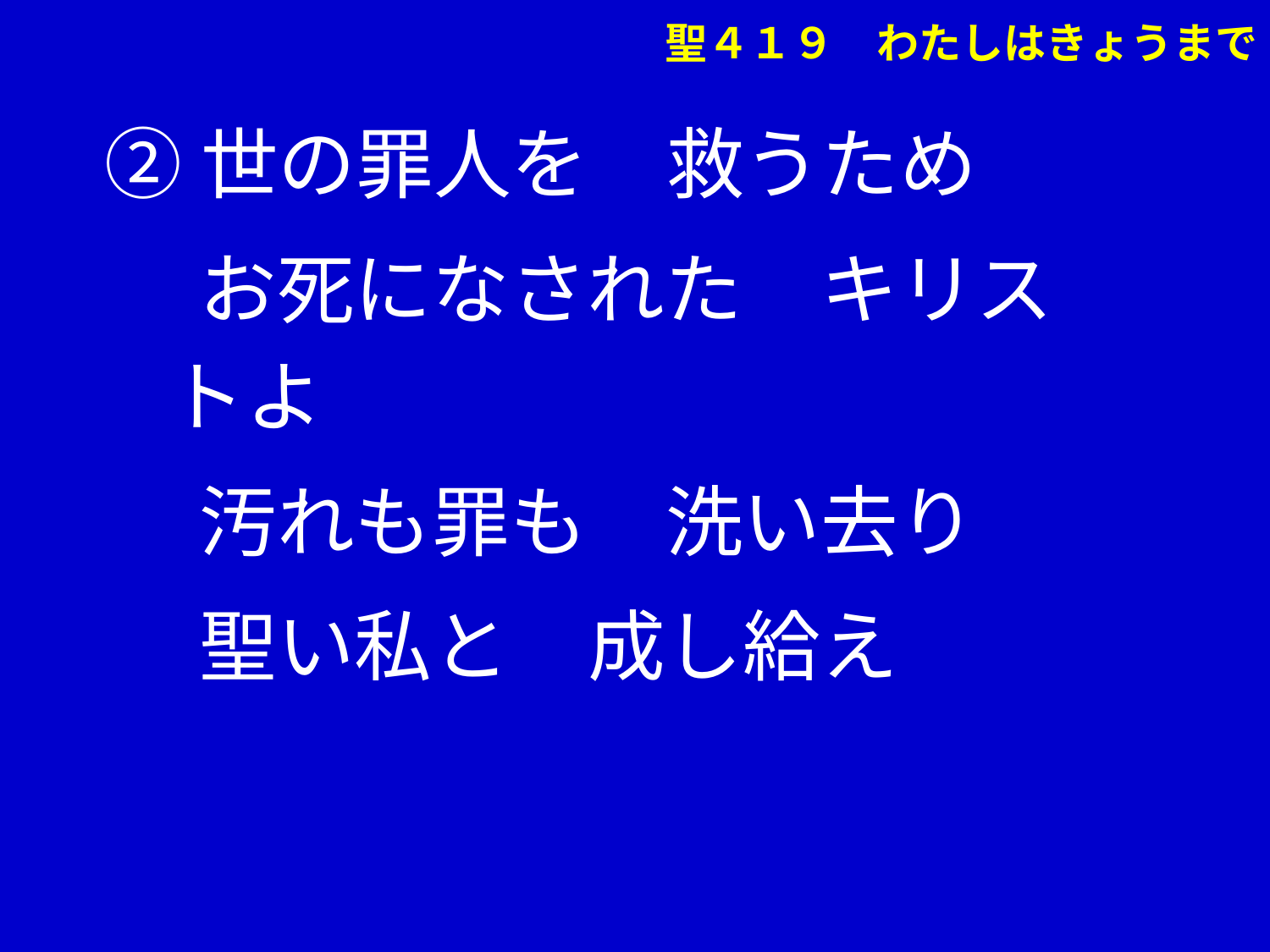

②世の罪人を　救うため
　 お死になされた　キリストよ
　 汚れも罪も　洗い去り
　 聖い私と　成し給え
聖４１９　わたしはきょうまで